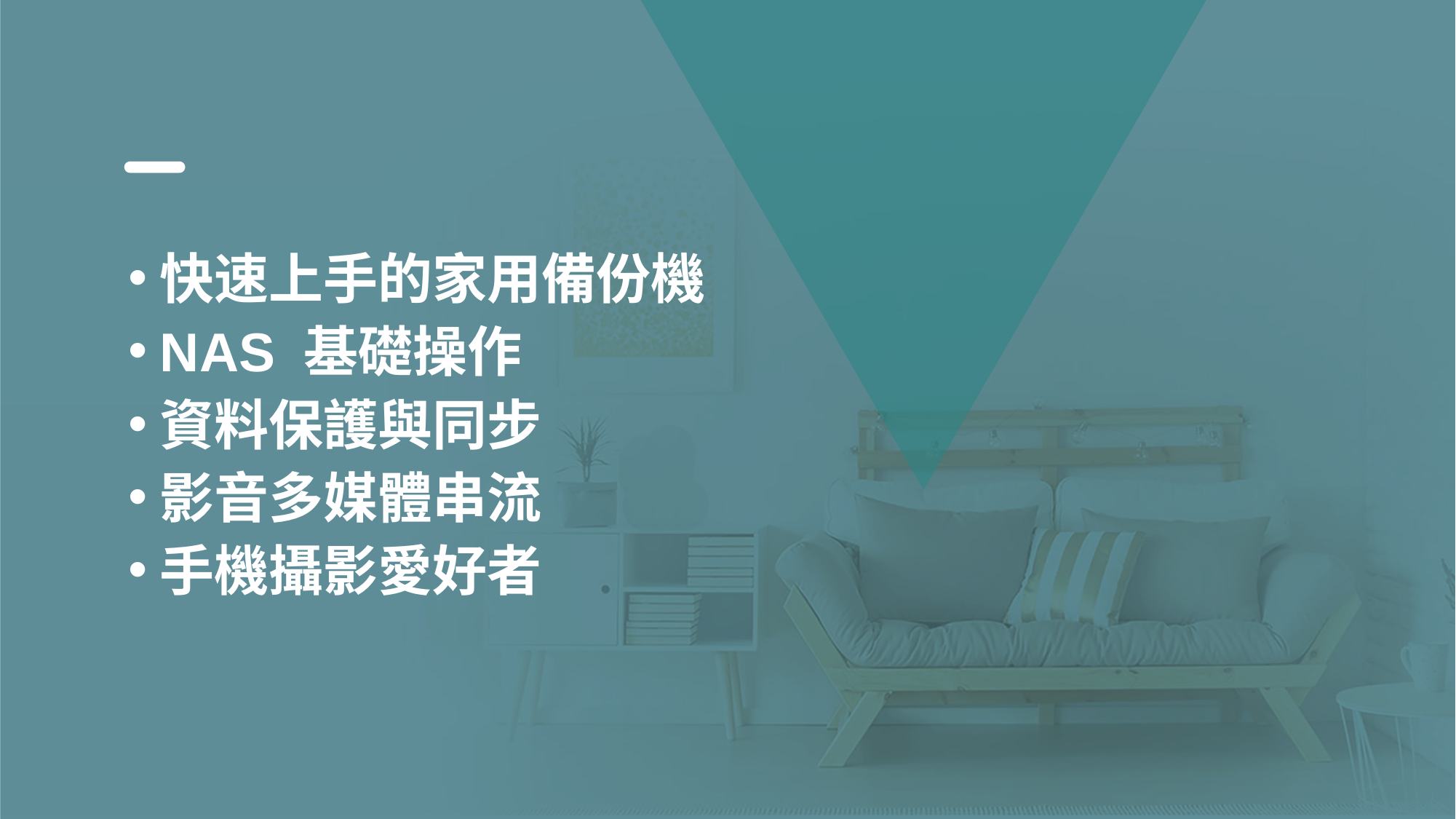

快速上手的家用備份機
NAS 基礎操作
資料保護與同步
影音多媒體串流
手機攝影愛好者